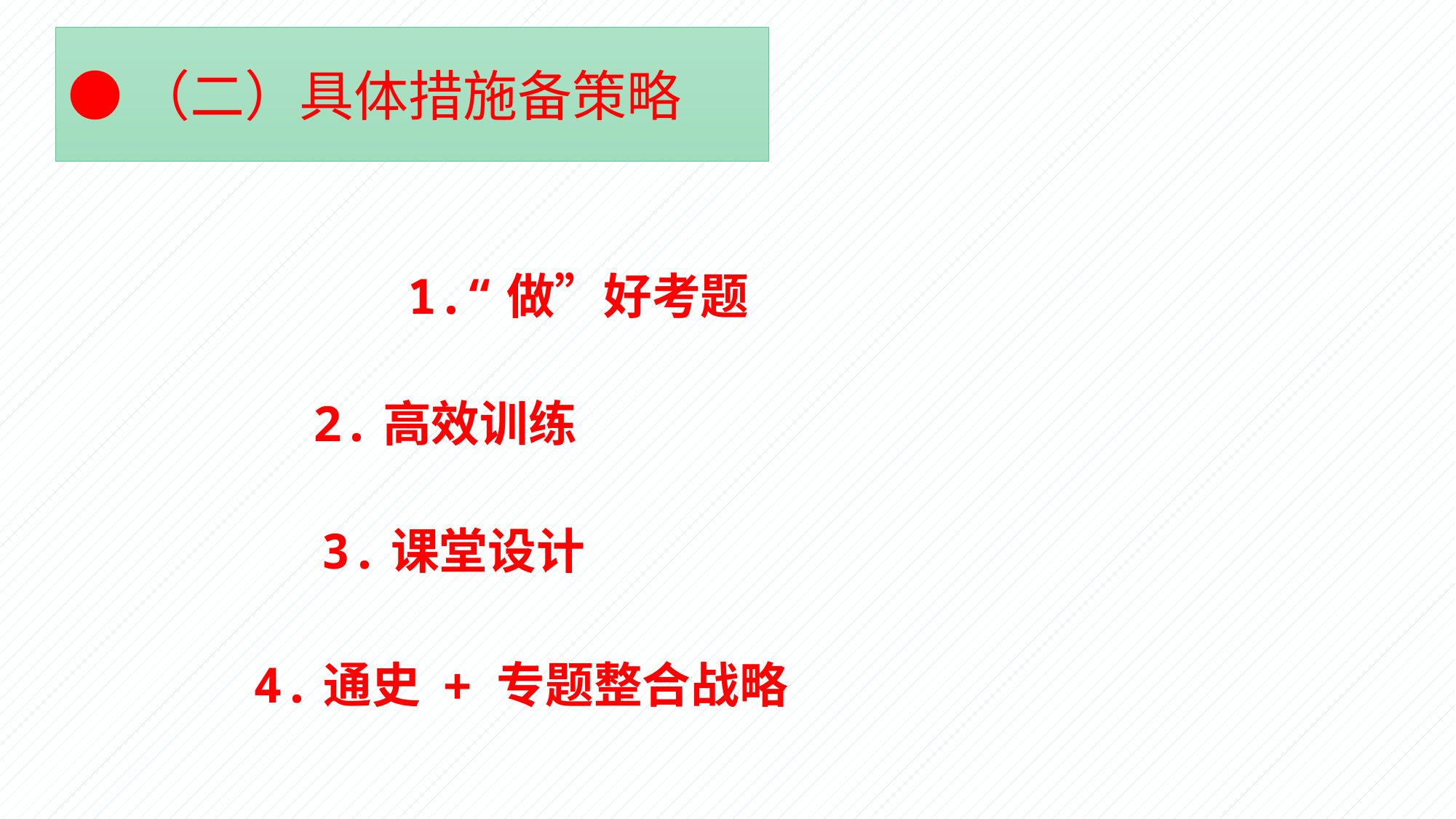

●（二）具体措施备策略
1.“做”好考题
2.高效训练
 3.课堂设计
 4.通史 + 专题整合战略